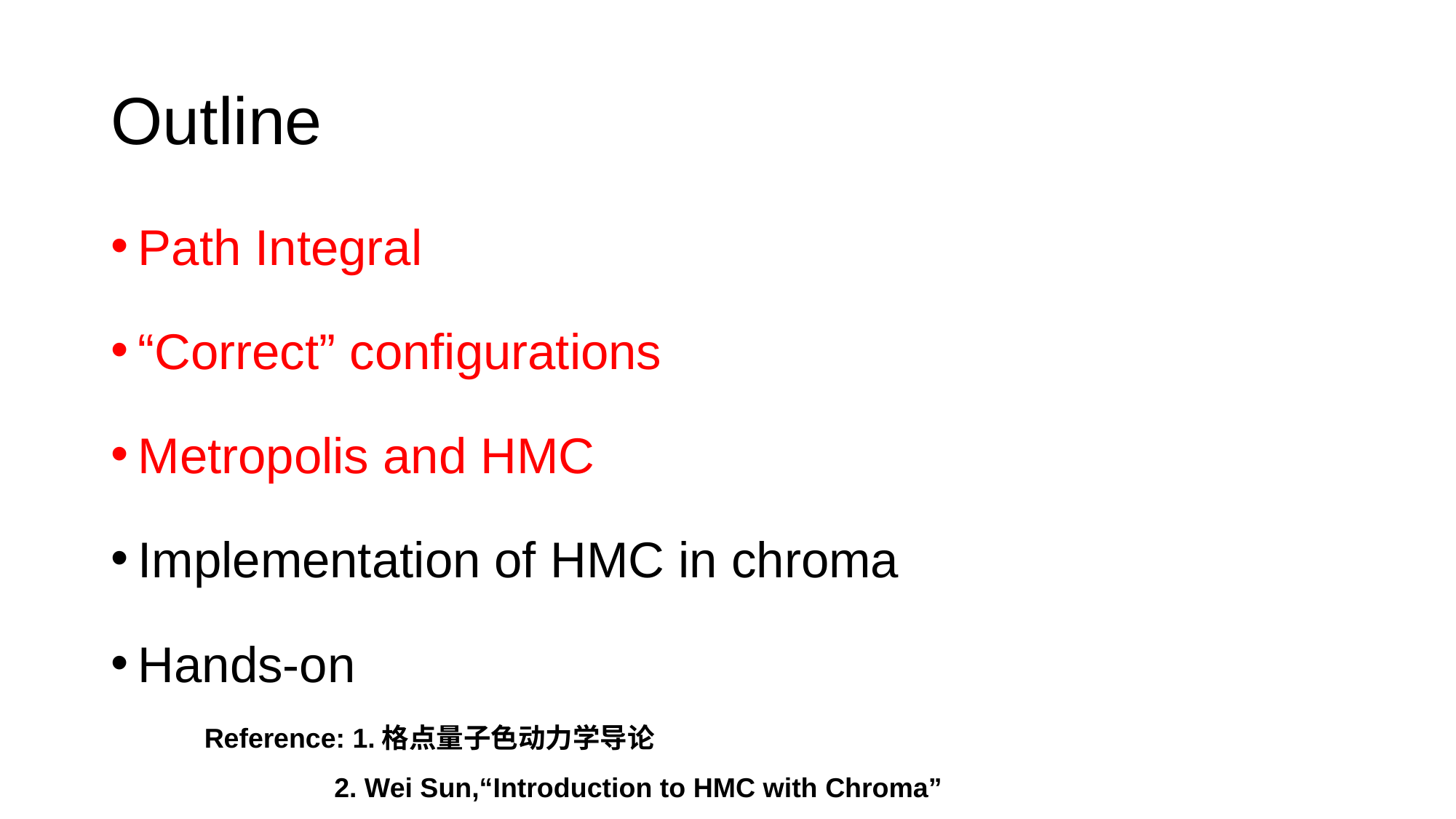

# Outline
Path Integral
“Correct” configurations
Metropolis and HMC
Implementation of HMC in chroma
Hands-on
Reference: 1.格点量子色动力学导论
                 2. Wei Sun,“Introduction to HMC with Chroma”